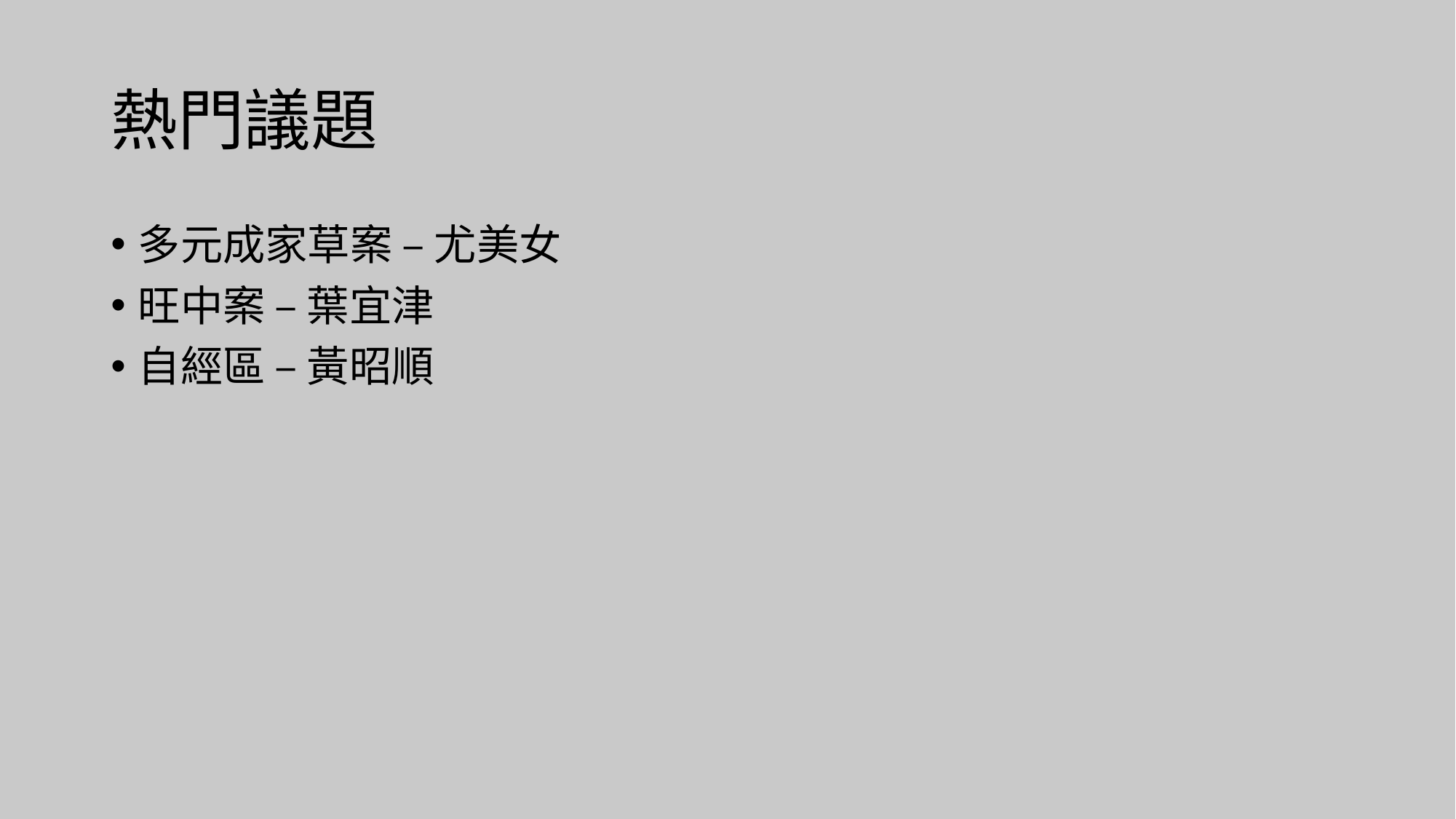

# 熱門議題
多元成家草案 – 尤美女
旺中案 – 葉宜津
自經區 – 黃昭順